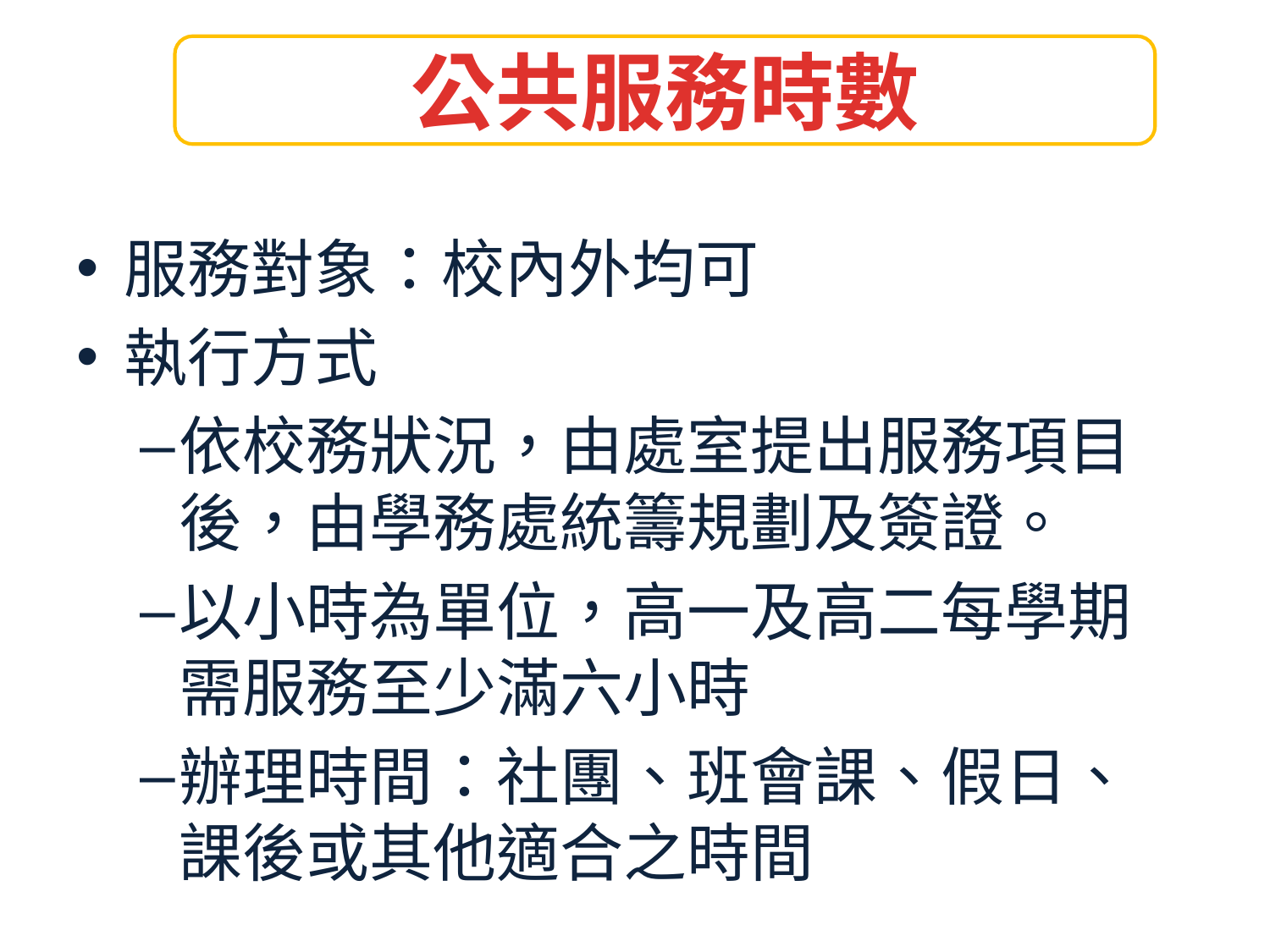

公共服務時數
服務對象：校內外均可
執行方式
依校務狀況，由處室提出服務項目後，由學務處統籌規劃及簽證。
以小時為單位，高一及高二每學期需服務至少滿六小時
辦理時間：社團、班會課、假日、課後或其他適合之時間